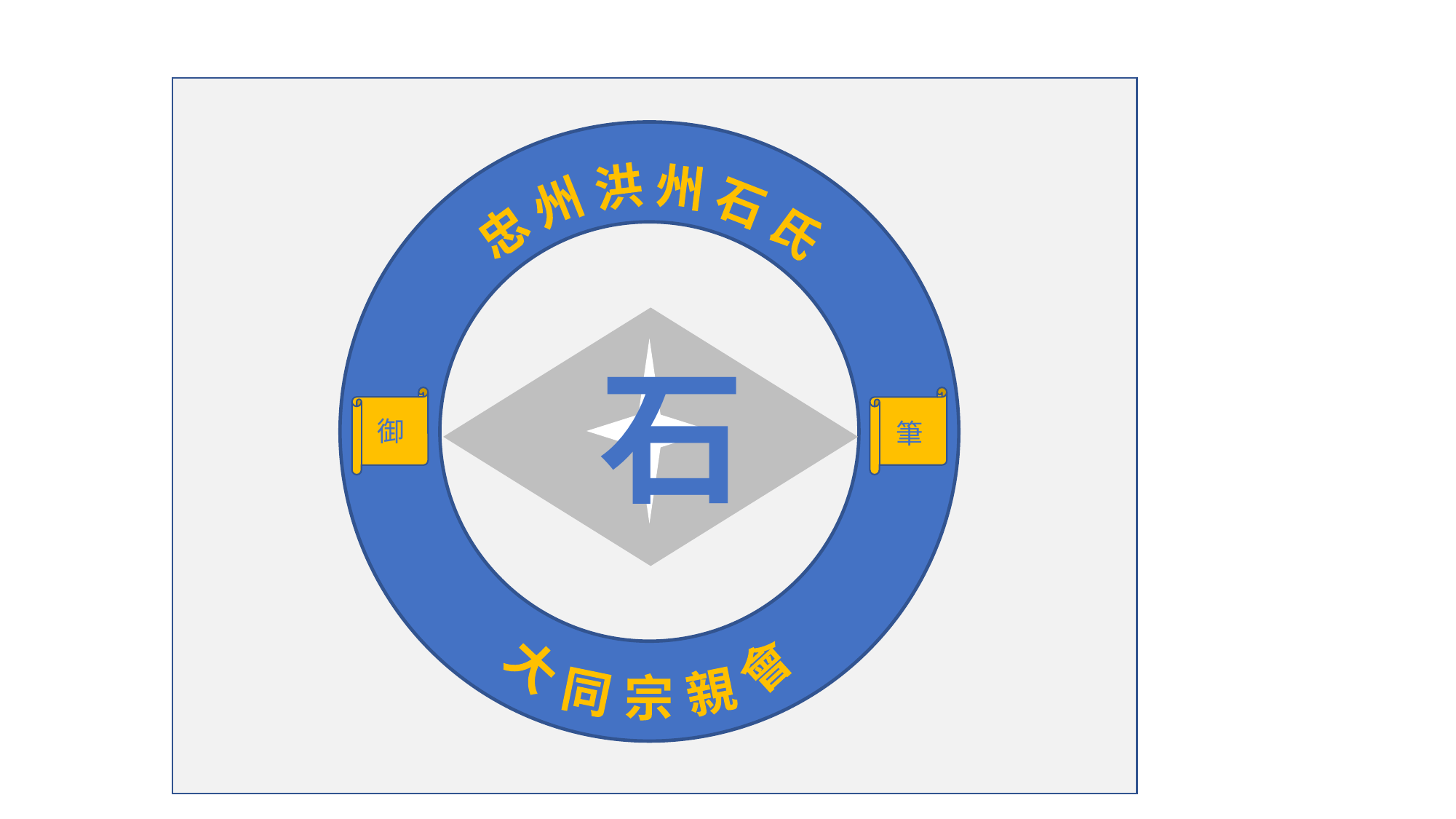

忠 州 洪 州 石 氏

石

大 同 宗 親 會

御
筆